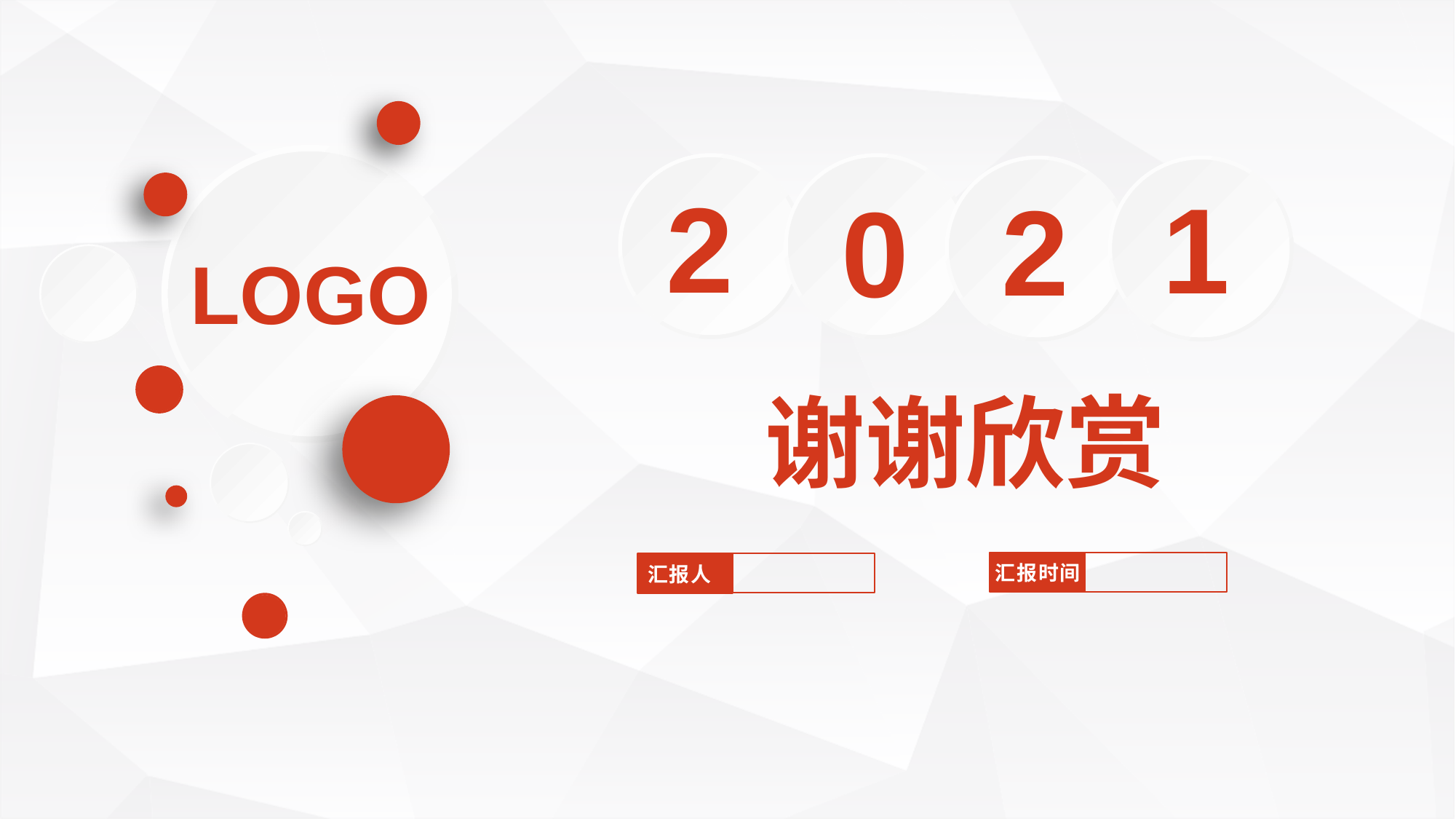

2

0

2

1

LOGO

谢谢欣赏

汇报时间
汇报人